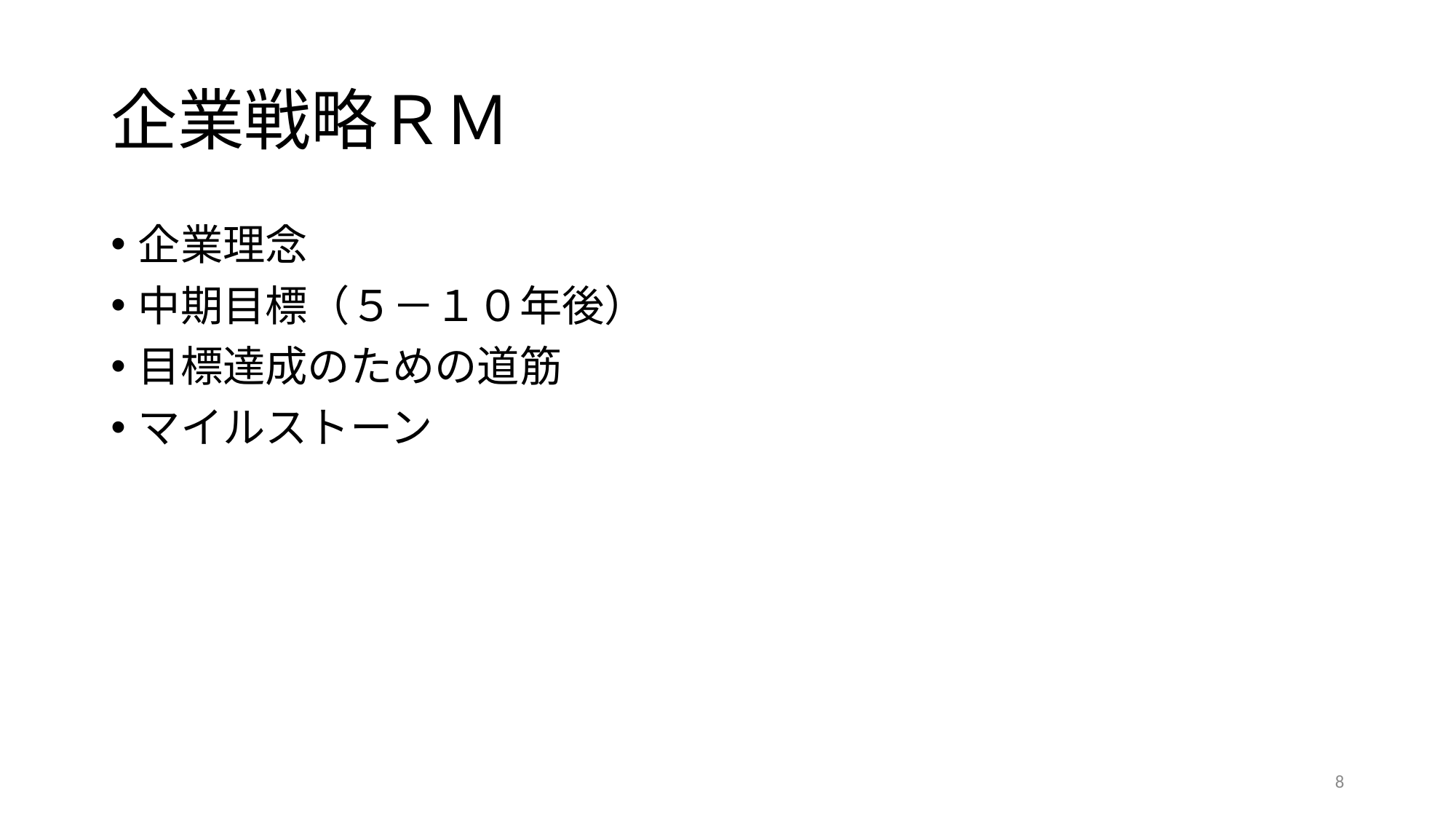

# 企業戦略ＲＭ
企業理念
中期目標（５－１０年後）
目標達成のための道筋
マイルストーン
8